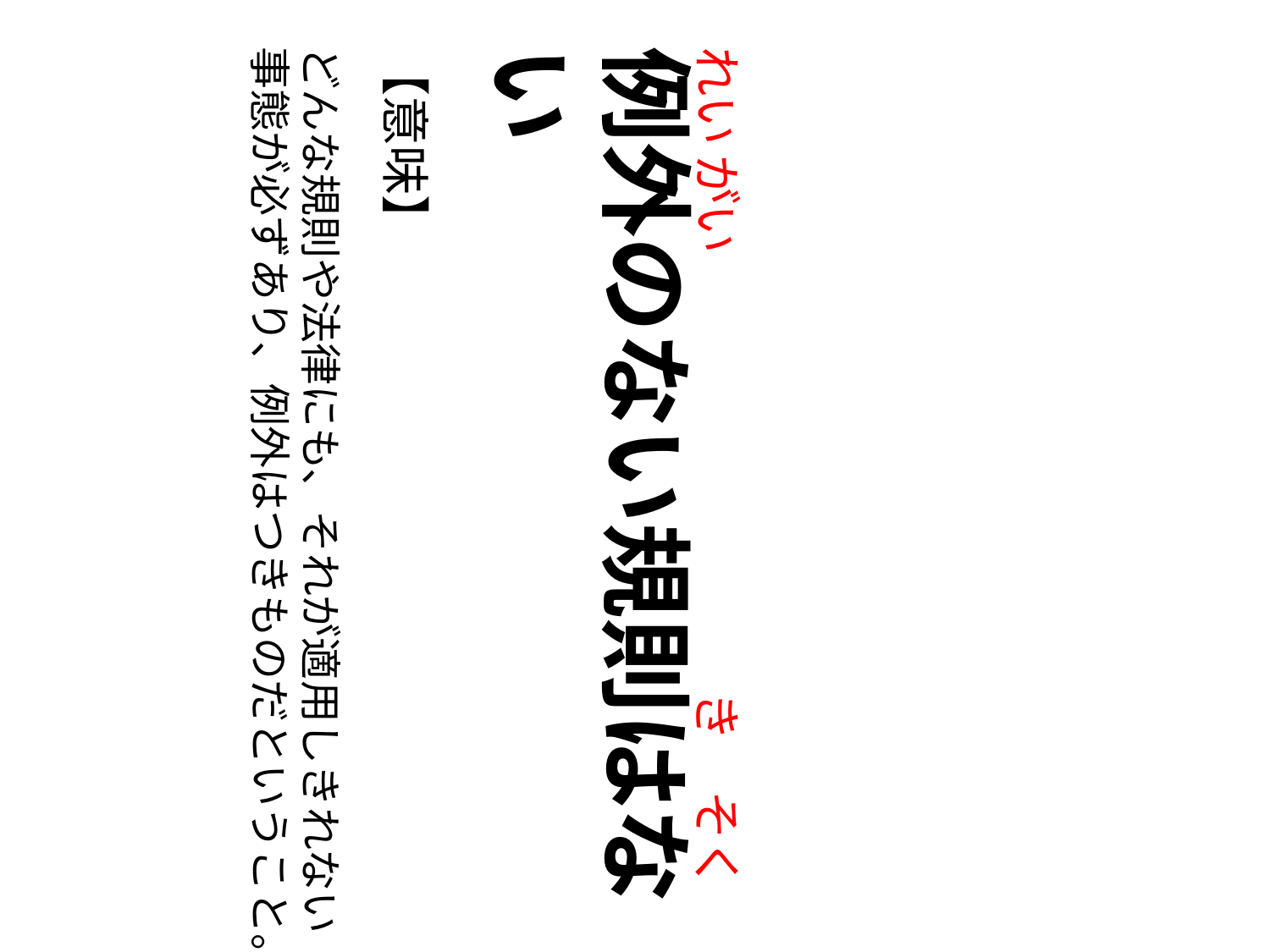

【意味】

どんな規則や法律にも、それが適用しきれない事態が必ずあり、例外はつきものだということ。
例外のない規則はない
れい がい　　　　　　　　    き　そく